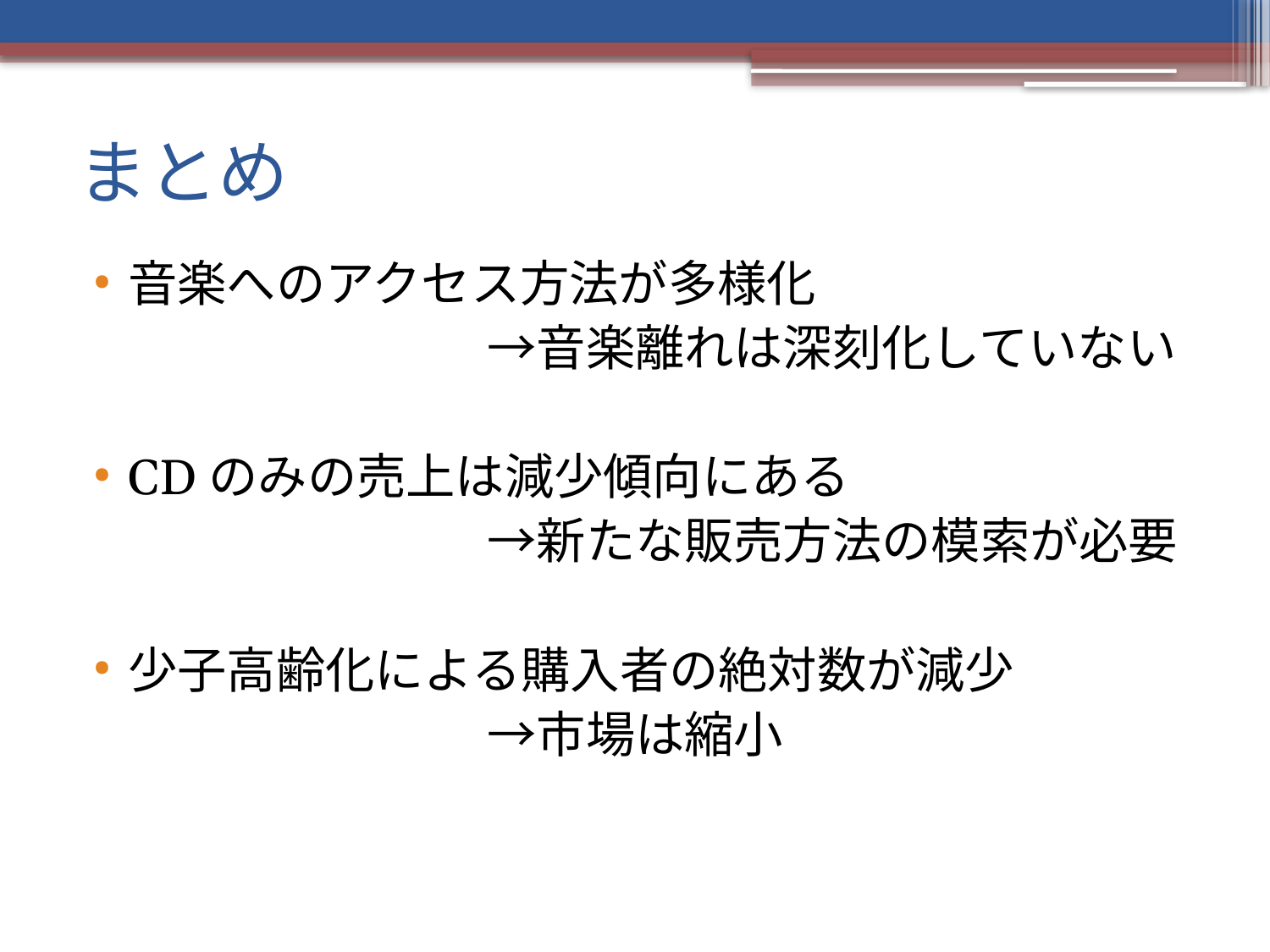

# まとめ
音楽へのアクセス方法が多様化
　　　　　　　　→音楽離れは深刻化していない

CDのみの売上は減少傾向にある
　　　　　　　　→新たな販売方法の模索が必要

少子高齢化による購入者の絶対数が減少
　　　　　　　　→市場は縮小